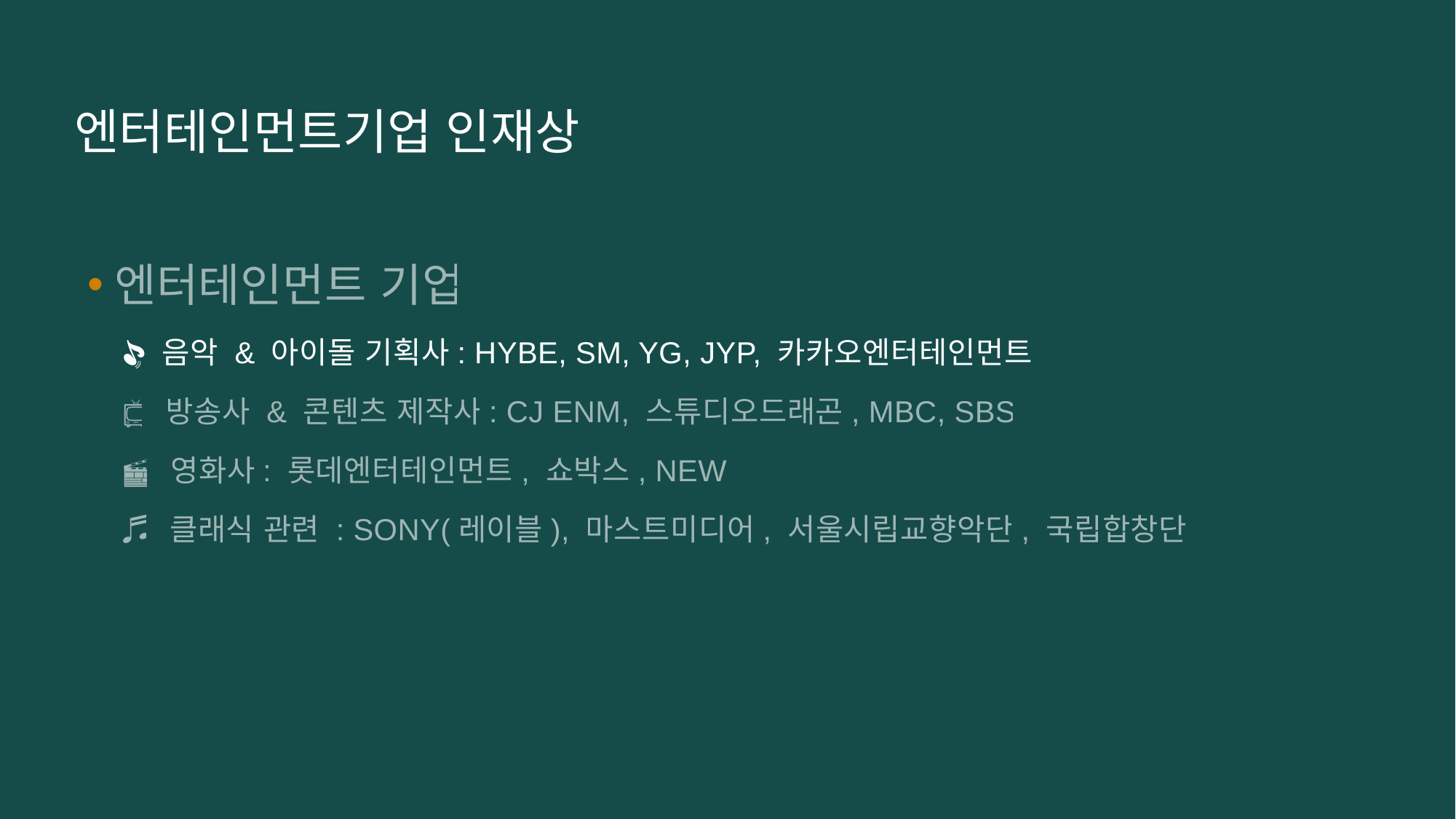

# 엔터테인먼트기업 인재상
엔터테인먼트 기업
    🎵 음악 & 아이돌 기획사: HYBE, SM, YG, JYP, 카카오엔터테인먼트
    📺 방송사 & 콘텐츠 제작사: CJ ENM, 스튜디오드래곤, MBC, SBS
    🎬 영화사: 롯데엔터테인먼트, 쇼박스, NEW
    ♬ 클래식 관련 : SONY(레이블), 마스트미디어, 서울시립교향악단, 국립합창단